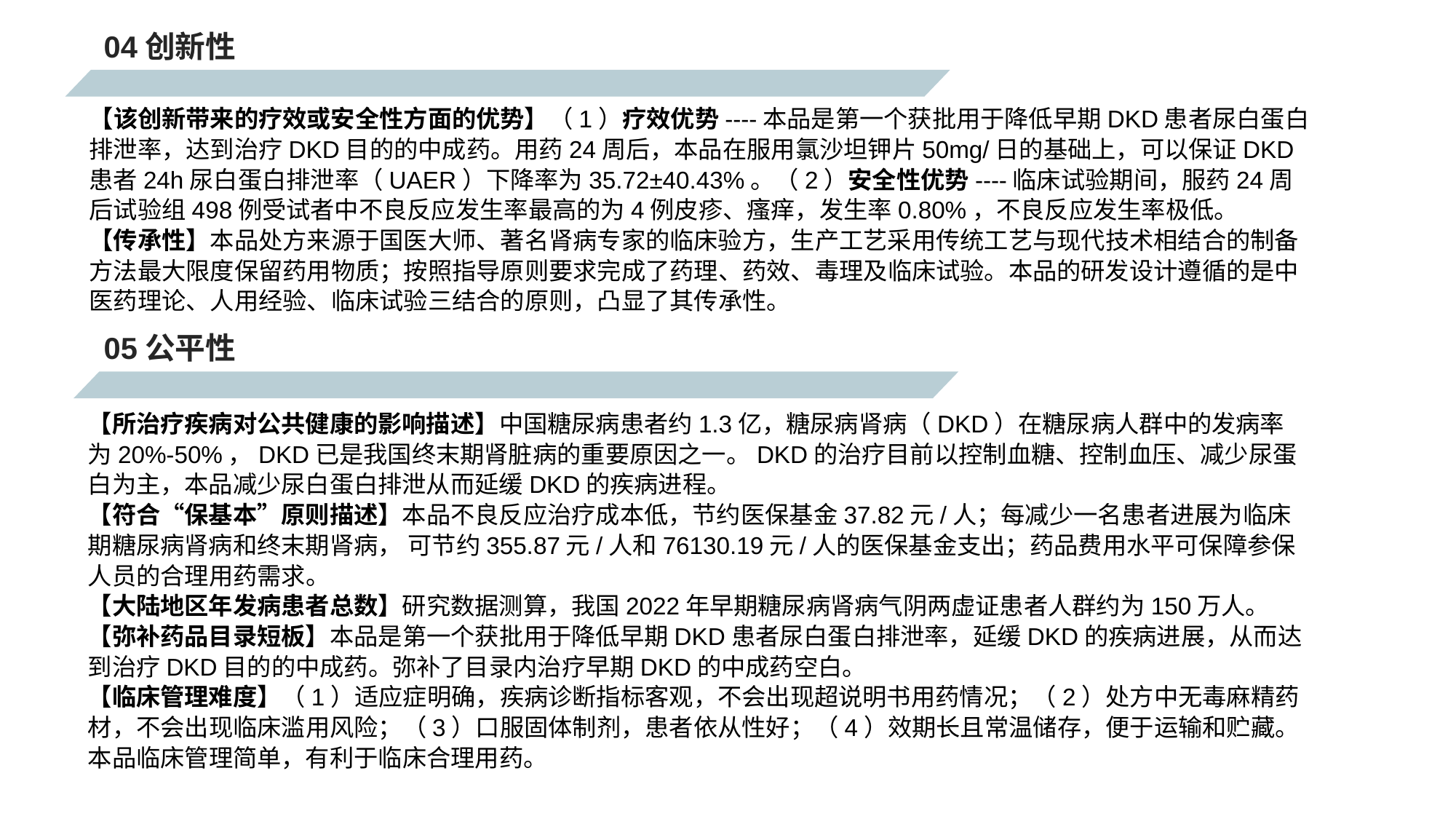

04创新性

【该创新带来的疗效或安全性方面的优势】（1）疗效优势----本品是第一个获批用于降低早期DKD患者尿白蛋白排泄率，达到治疗DKD目的的中成药。用药24周后，本品在服用氯沙坦钾片50mg/日的基础上，可以保证DKD患者24h尿白蛋白排泄率（UAER）下降率为35.72±40.43%。（2）安全性优势----临床试验期间，服药24周后试验组498例受试者中不良反应发生率最高的为4例皮疹、瘙痒，发生率0.80%，不良反应发生率极低。
【传承性】本品处方来源于国医大师、著名肾病专家的临床验方，生产工艺采用传统工艺与现代技术相结合的制备方法最大限度保留药用物质；按照指导原则要求完成了药理、药效、毒理及临床试验。本品的研发设计遵循的是中医药理论、人用经验、临床试验三结合的原则，凸显了其传承性。
05公平性

【所治疗疾病对公共健康的影响描述】中国糖尿病患者约1.3亿，糖尿病肾病（DKD）在糖尿病人群中的发病率为20%-50%，DKD已是我国终末期肾脏病的重要原因之一。DKD的治疗目前以控制血糖、控制血压、减少尿蛋白为主，本品减少尿白蛋白排泄从而延缓DKD的疾病进程。
【符合“保基本”原则描述】本品不良反应治疗成本低，节约医保基金37.82元/人；每减少一名患者进展为临床期糖尿病肾病和终末期肾病， 可节约355.87元/人和76130.19元/人的医保基金支出；药品费用水平可保障参保人员的合理用药需求。
【大陆地区年发病患者总数】研究数据测算，我国2022年早期糖尿病肾病气阴两虚证患者人群约为150万人。
【弥补药品目录短板】本品是第一个获批用于降低早期DKD患者尿白蛋白排泄率，延缓DKD的疾病进展，从而达到治疗DKD目的的中成药。弥补了目录内治疗早期DKD的中成药空白。
【临床管理难度】（1）适应症明确，疾病诊断指标客观，不会出现超说明书用药情况；（2）处方中无毒麻精药材，不会出现临床滥用风险；（3）口服固体制剂，患者依从性好；（4）效期长且常温储存，便于运输和贮藏。本品临床管理简单，有利于临床合理用药。